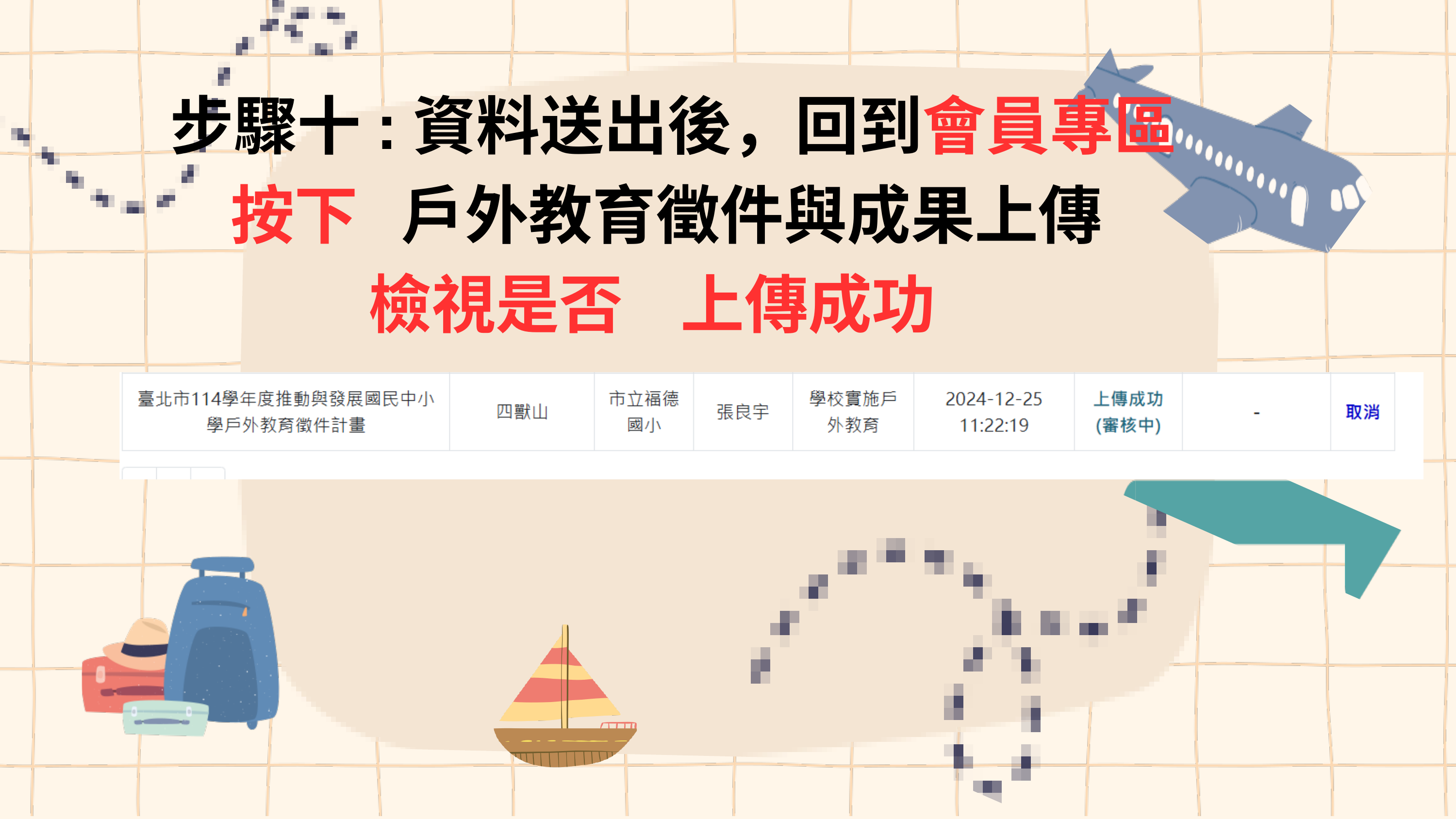

步驟十:資料送出後，回到會員專區
按下   戶外教育徵件與成果上傳
檢視是否    上傳成功